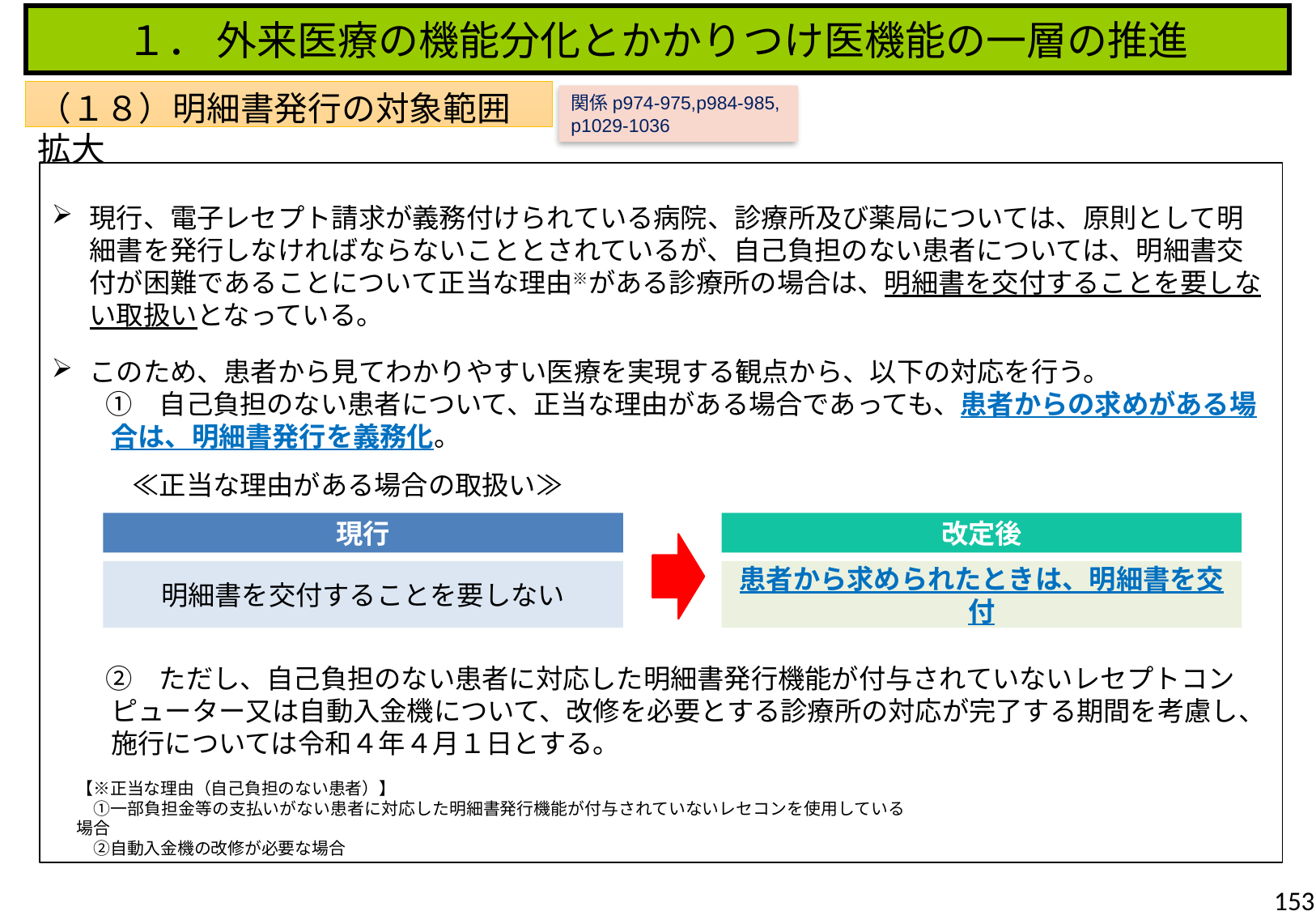

１． 外来医療の機能分化とかかりつけ医機能の一層の推進
（１８）明細書発行の対象範囲拡大
関係p974-975,p984-985,
p1029-1036

現行、電子レセプト請求が義務付けられている病院、診療所及び薬局については、原則として明細書を発行しなければならないこととされているが、自己負担のない患者については、明細書交付が困難であることについて正当な理由※がある診療所の場合は、明細書を交付することを要しない取扱いとなっている。

このため、患者から見てわかりやすい医療を実現する観点から、以下の対応を行う。
　　①　自己負担のない患者について、正当な理由がある場合であっても、患者からの求めがある場合は、明細書発行を義務化。

　　　≪正当な理由がある場合の取扱い≫

　　②　ただし、自己負担のない患者に対応した明細書発行機能が付与されていないレセプトコンピューター又は自動入金機について、改修を必要とする診療所の対応が完了する期間を考慮し、施行については令和４年４月１日とする。
現行
改定後

明細書を交付することを要しない
患者から求められたときは、明細書を交付
【※正当な理由（自己負担のない患者）】
　①一部負担金等の支払いがない患者に対応した明細書発行機能が付与されていないレセコンを使用している場合
　②自動入金機の改修が必要な場合
153